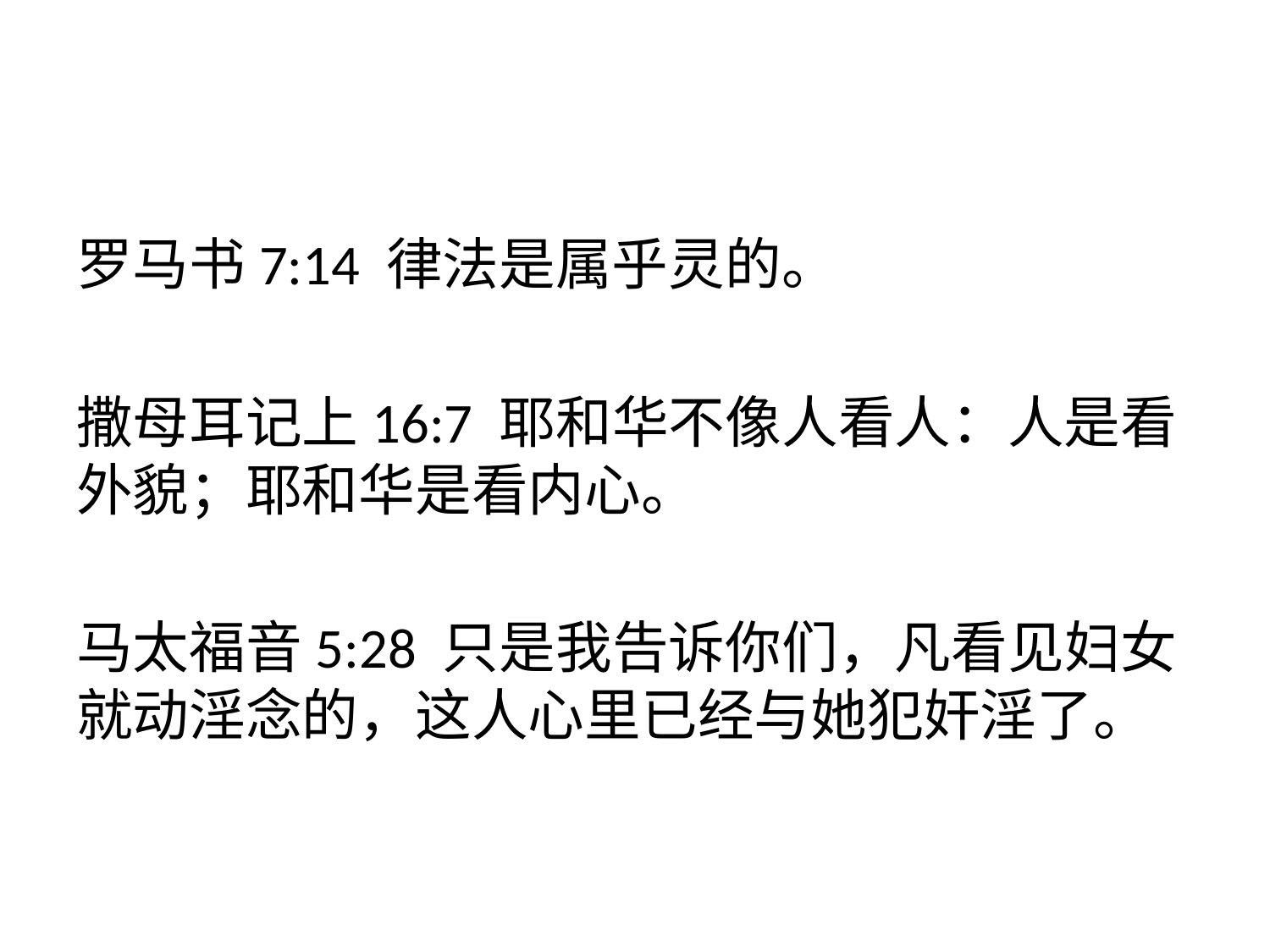

#
罗马书7:14 律法是属乎灵的。

撒母耳记上16:7 耶和华不像人看人：人是看外貌；耶和华是看内心。

马太福音5:28 只是我告诉你们，凡看见妇女就动淫念的，这人心里已经与她犯奸淫了。